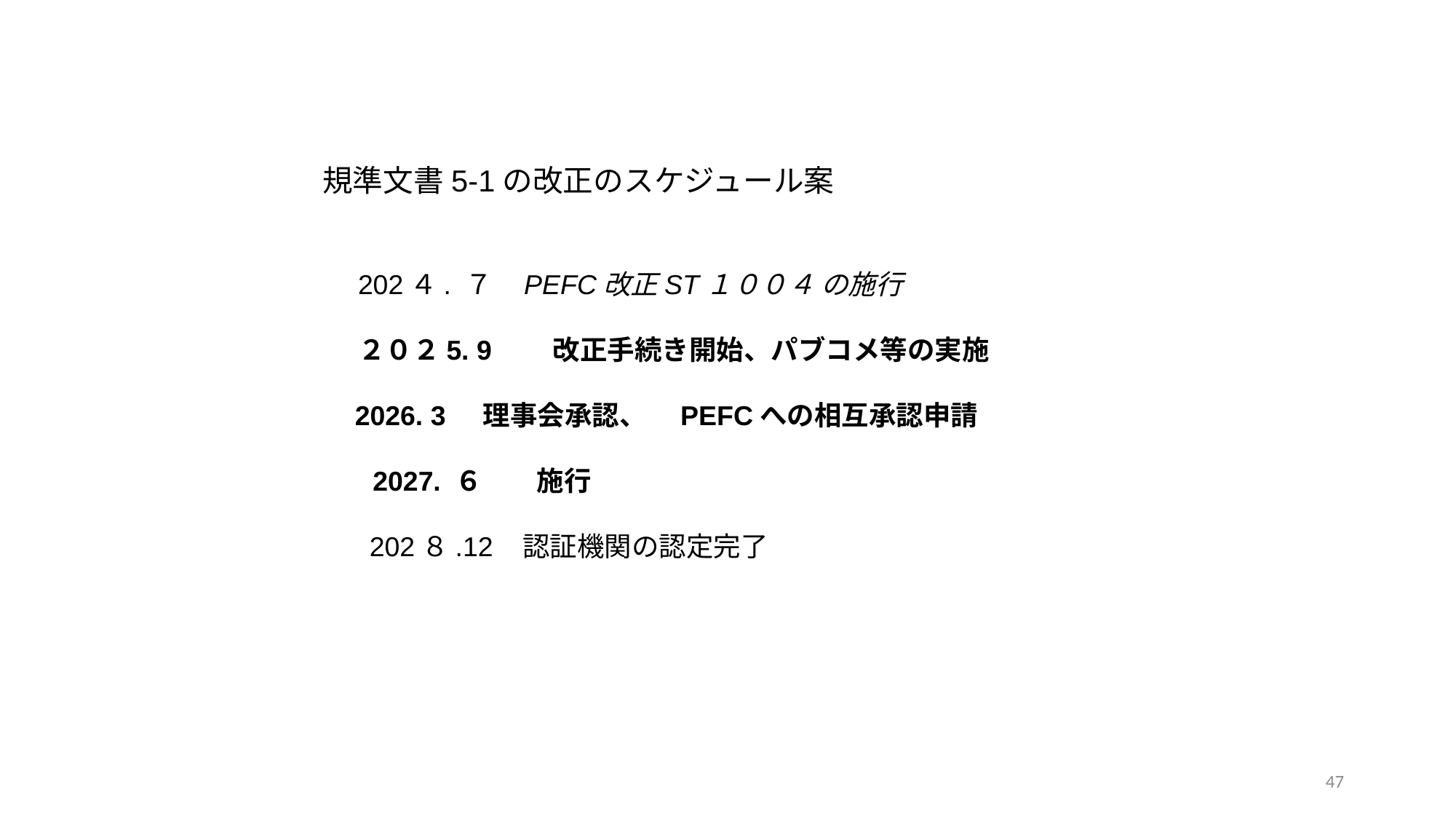

規準文書5-1の改正のスケジュール案

202４. ７    PEFC改正ST１００４ の施行

２０２5. 9　　改正手続き開始、パブコメ等の実施

 2026. 3    理事会承認、　PEFCへの相互承認申請

　2027. ６　　施行

    202８.12   認証機関の認定完了
47